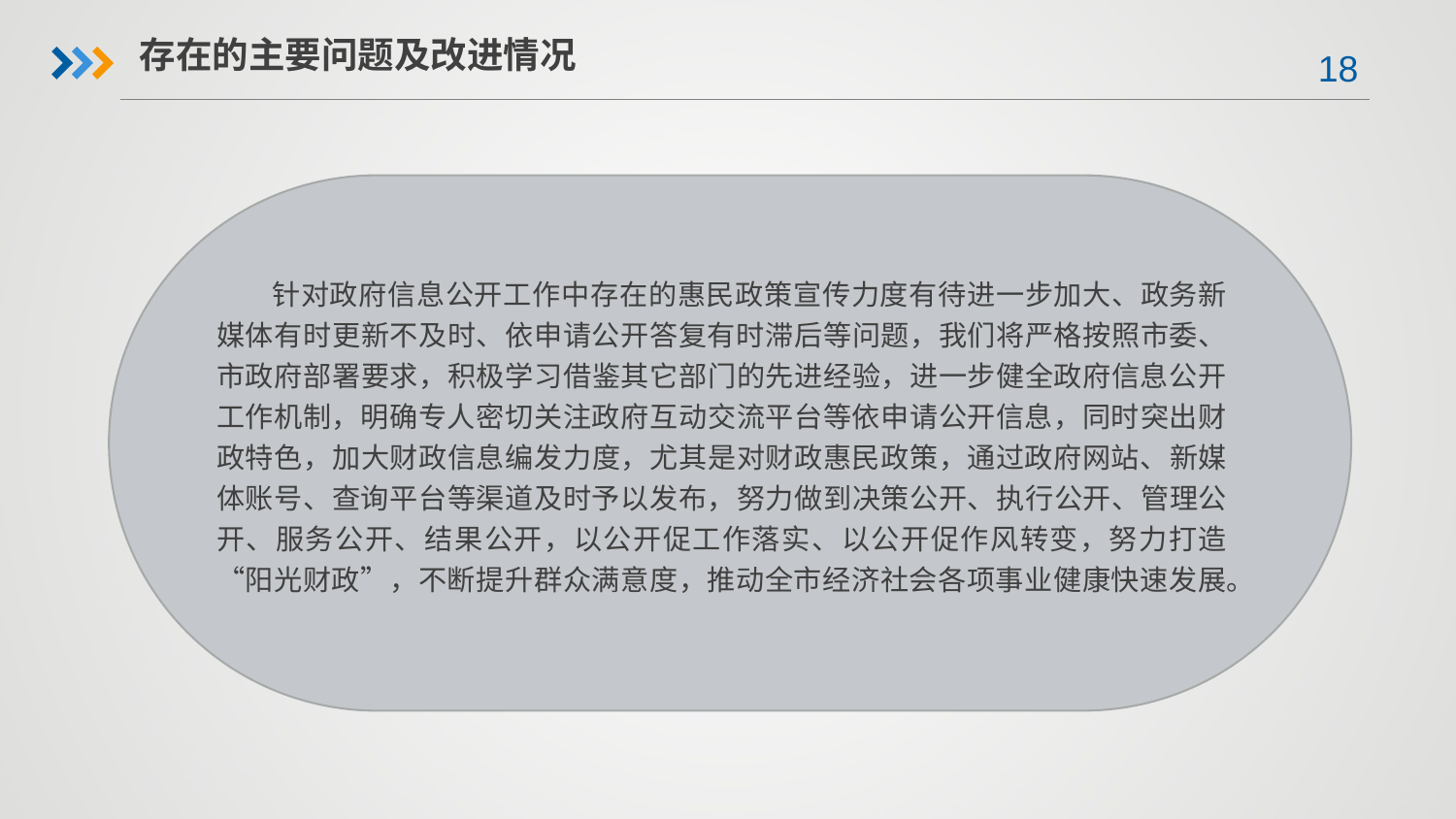

存在的主要问题及改进情况

       针对政府信息公开工作中存在的惠民政策宣传力度有待进一步加大、政务新媒体有时更新不及时、依申请公开答复有时滞后等问题，我们将严格按照市委、市政府部署要求，积极学习借鉴其它部门的先进经验，进一步健全政府信息公开工作机制，明确专人密切关注政府互动交流平台等依申请公开信息，同时突出财政特色，加大财政信息编发力度，尤其是对财政惠民政策，通过政府网站、新媒体账号、查询平台等渠道及时予以发布，努力做到决策公开、执行公开、管理公开、服务公开、结果公开，以公开促工作落实、以公开促作风转变，努力打造“阳光财政”，不断提升群众满意度，推动全市经济社会各项事业健康快速发展。